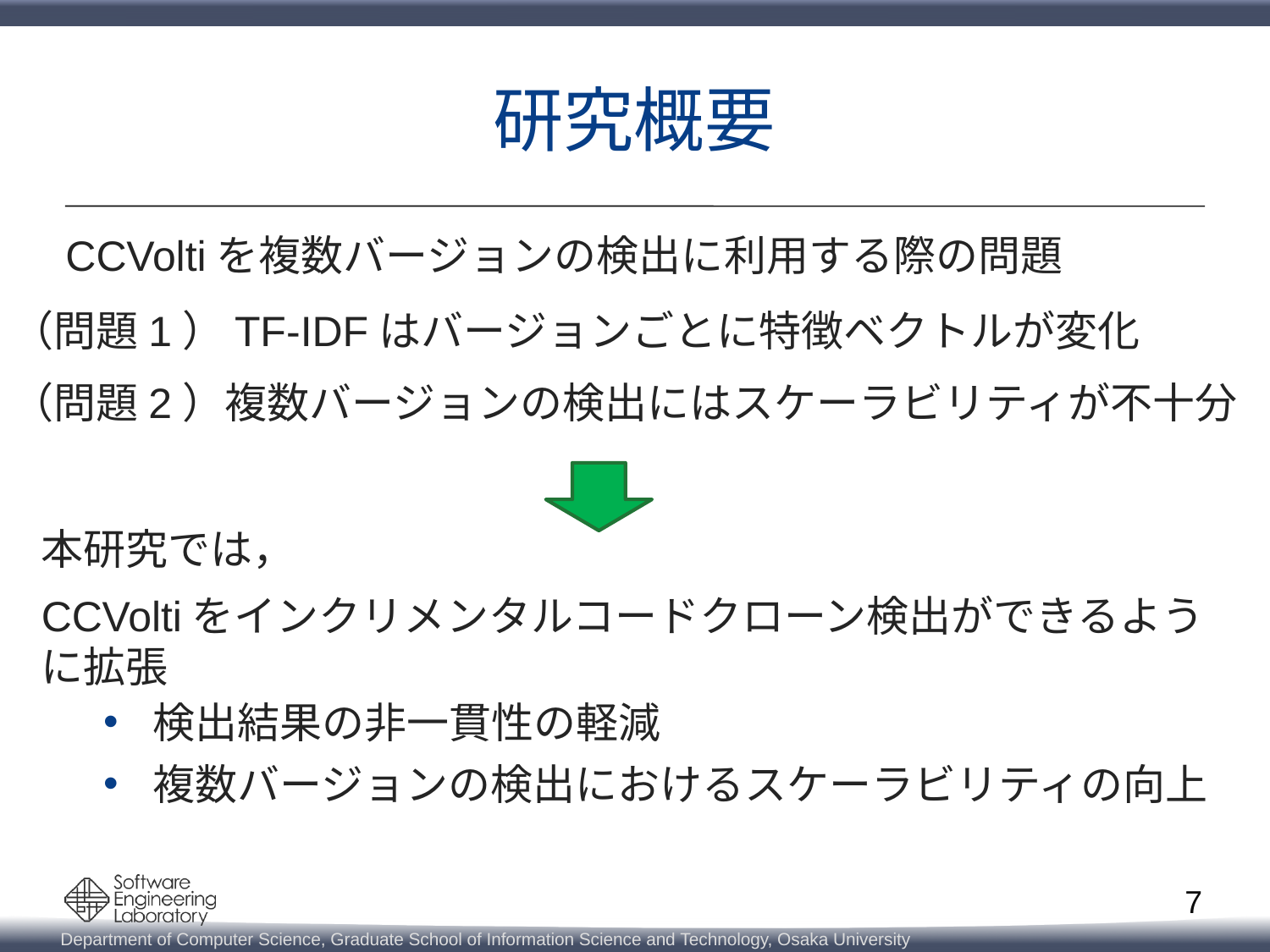

# 研究概要
CCVoltiを複数バージョンの検出に利用する際の問題

本研究では，
CCVoltiをインクリメンタルコードクローン検出ができるように拡張
検出結果の非一貫性の軽減
複数バージョンの検出におけるスケーラビリティの向上
（問題1）TF-IDFはバージョンごとに特徴ベクトルが変化
（問題2）複数バージョンの検出にはスケーラビリティが不十分

7